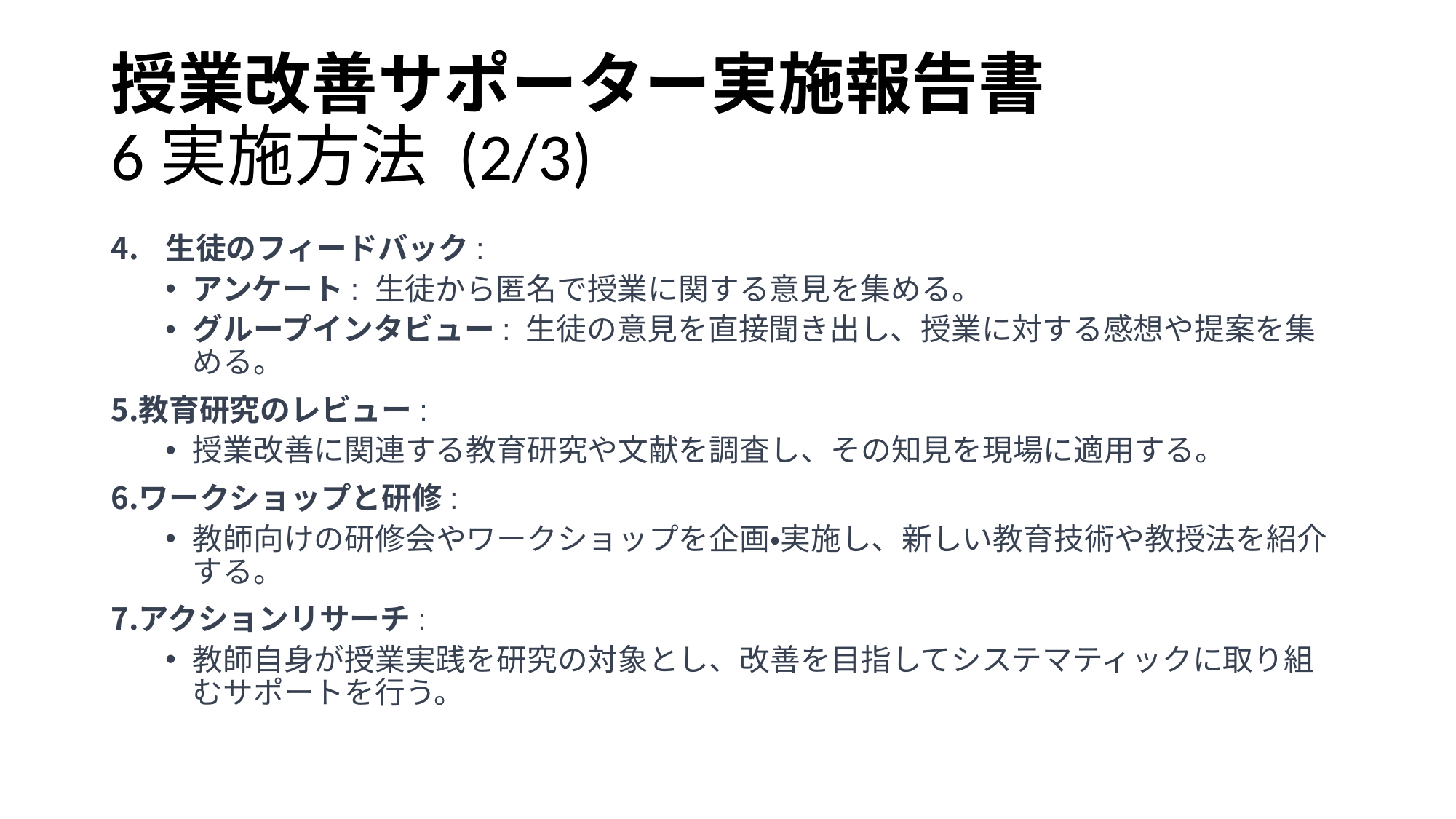

# 授業改善サポーター実施報告書 6実施方法 (2/3)
生徒のフィードバック:
アンケート: 生徒から匿名で授業に関する意見を集める。
グループインタビュー: 生徒の意見を直接聞き出し、授業に対する感想や提案を集める。
教育研究のレビュー:
授業改善に関連する教育研究や文献を調査し、その知見を現場に適用する。
ワークショップと研修:
教師向けの研修会やワークショップを企画・実施し、新しい教育技術や教授法を紹介する。
アクションリサーチ:
教師自身が授業実践を研究の対象とし、改善を目指してシステマティックに取り組むサポートを行う。